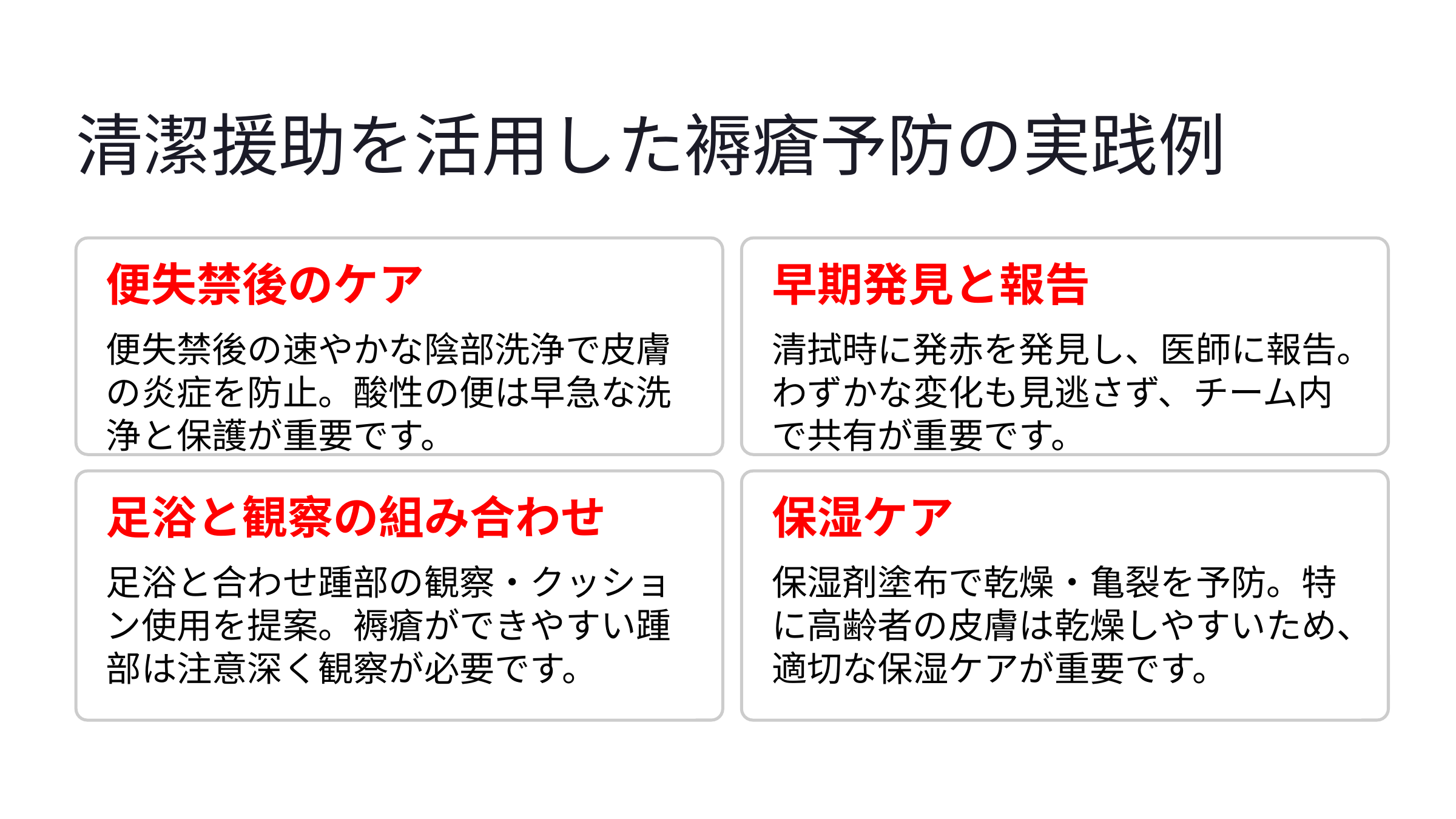

清潔援助を活用した褥瘡予防の実践例

便失禁後のケア
早期発見と報告
便失禁後の速やかな陰部洗浄で皮膚の炎症を防止。酸性の便は早急な洗浄と保護が重要です。
清拭時に発赤を発見し、医師に報告。わずかな変化も見逃さず、チーム内で共有が重要です。

足浴と観察の組み合わせ
保湿ケア
足浴と合わせ踵部の観察・クッション使用を提案。褥瘡ができやすい踵部は注意深く観察が必要です。
保湿剤塗布で乾燥・亀裂を予防。特に高齢者の皮膚は乾燥しやすいため、適切な保湿ケアが重要です。